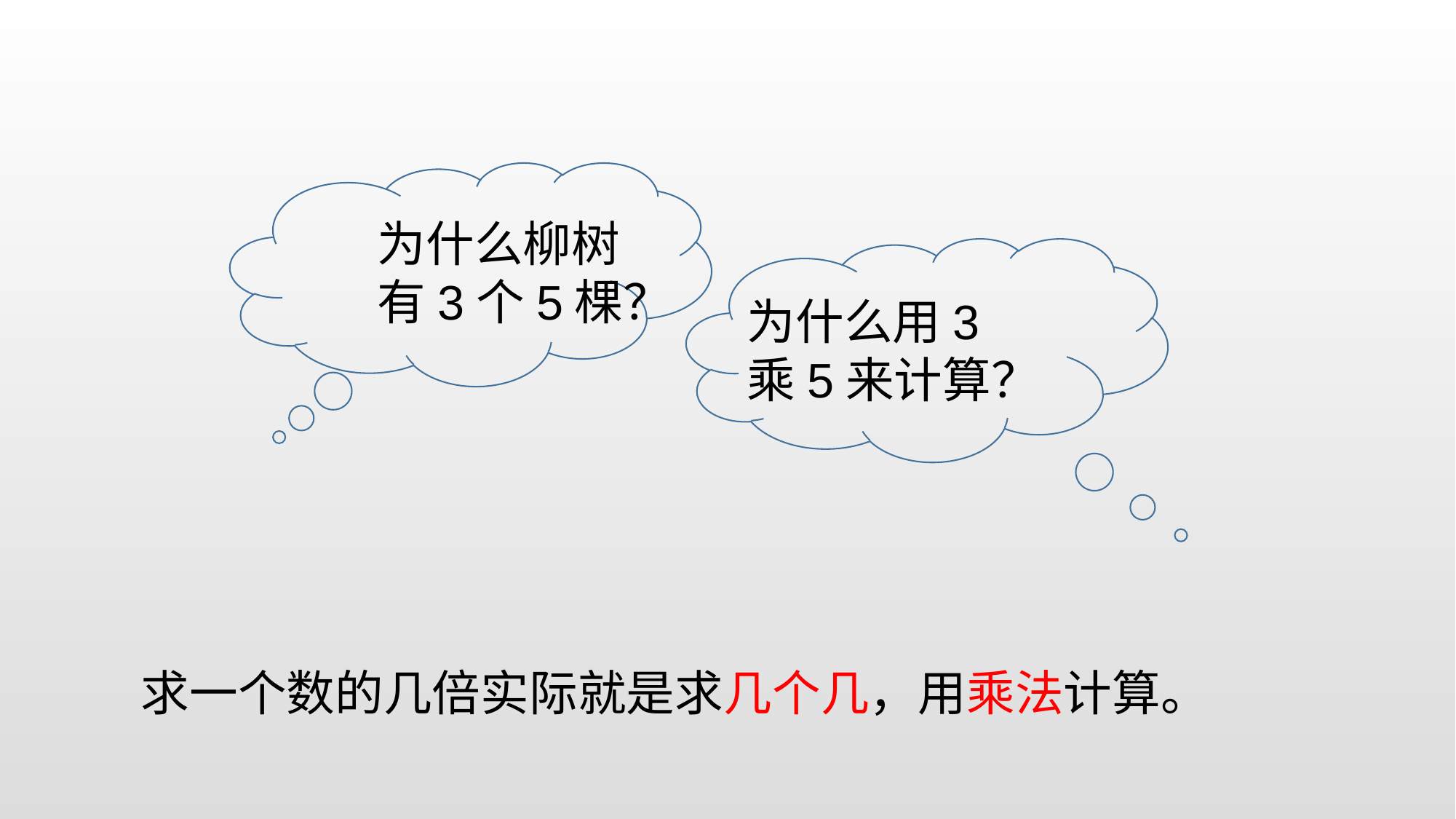

为什么柳树有3个5棵？

为什么用3乘5来计算？
求一个数的几倍实际就是求几个几，用乘法计算。